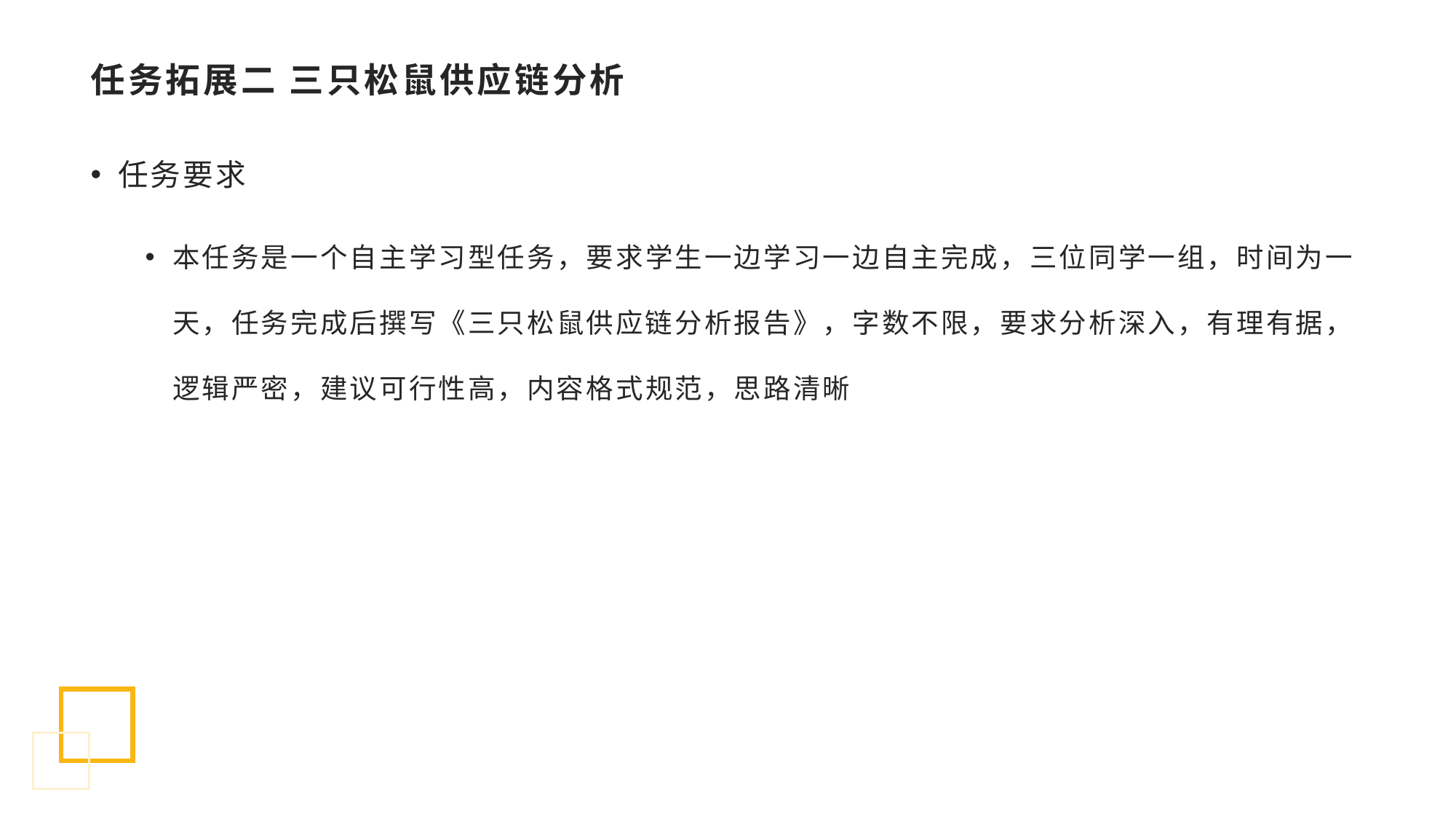

# 任务拓展二 三只松鼠供应链分析
任务要求
本任务是一个自主学习型任务，要求学生一边学习一边自主完成，三位同学一组，时间为一天，任务完成后撰写《三只松鼠供应链分析报告》，字数不限，要求分析深入，有理有据，逻辑严密，建议可行性高，内容格式规范，思路清晰